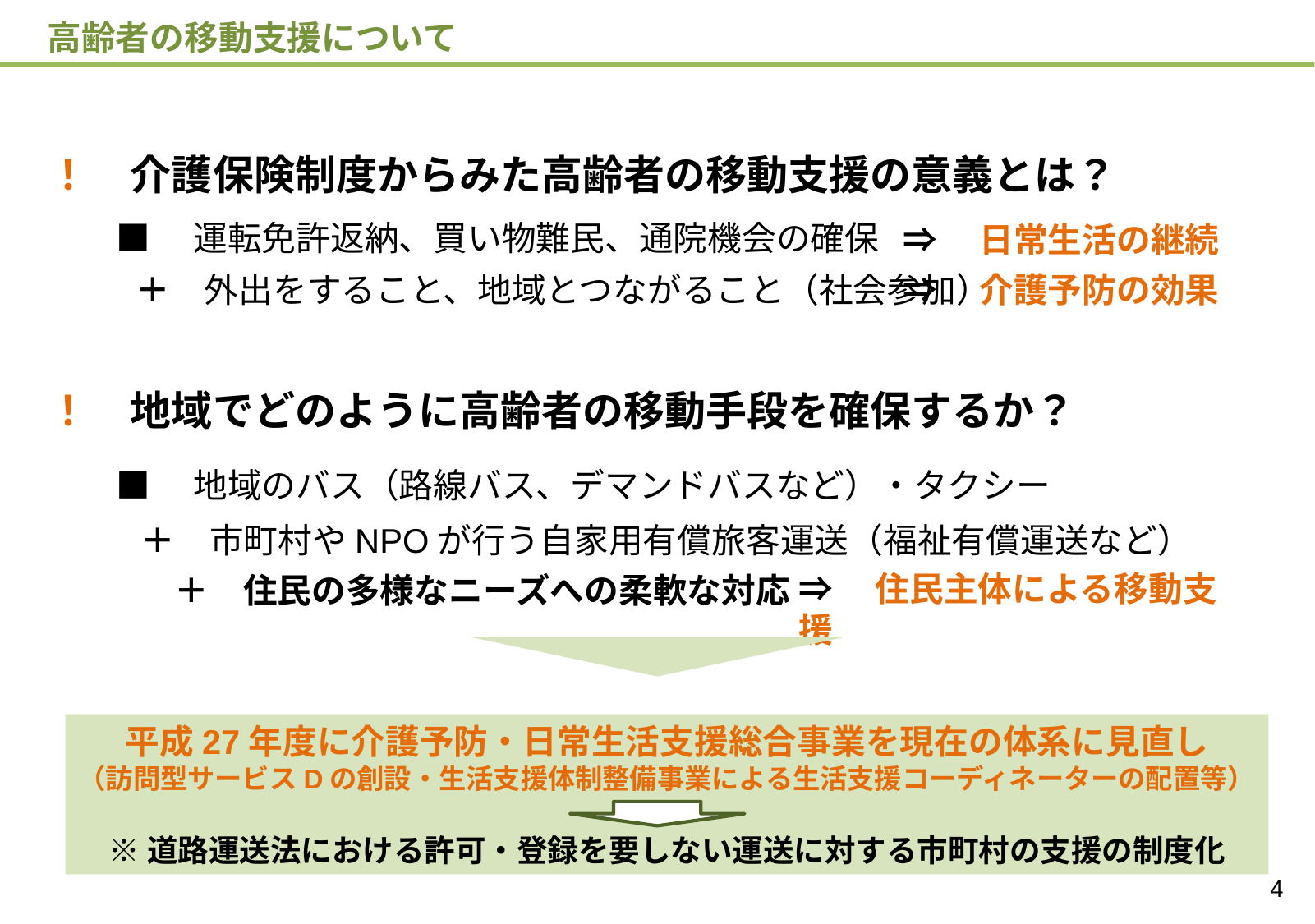

高齢者の移動支援について
！　介護保険制度からみた高齢者の移動支援の意義とは？
■　運転免許返納、買い物難民、通院機会の確保
⇒　日常生活の継続
＋　外出をすること、地域とつながること（社会参加）
⇒　介護予防の効果
！　地域でどのように高齢者の移動手段を確保するか？
■　地域のバス（路線バス、デマンドバスなど）・タクシー
＋　市町村やNPOが行う自家用有償旅客運送（福祉有償運送など）
⇒　住民主体による移動支援
＋　住民の多様なニーズへの柔軟な対応

平成27年度に介護予防・日常生活支援総合事業を現在の体系に見直し
（訪問型サービスDの創設・生活支援体制整備事業による生活支援コーディネーターの配置等）

※道路運送法における許可・登録を要しない運送に対する市町村の支援の制度化

4